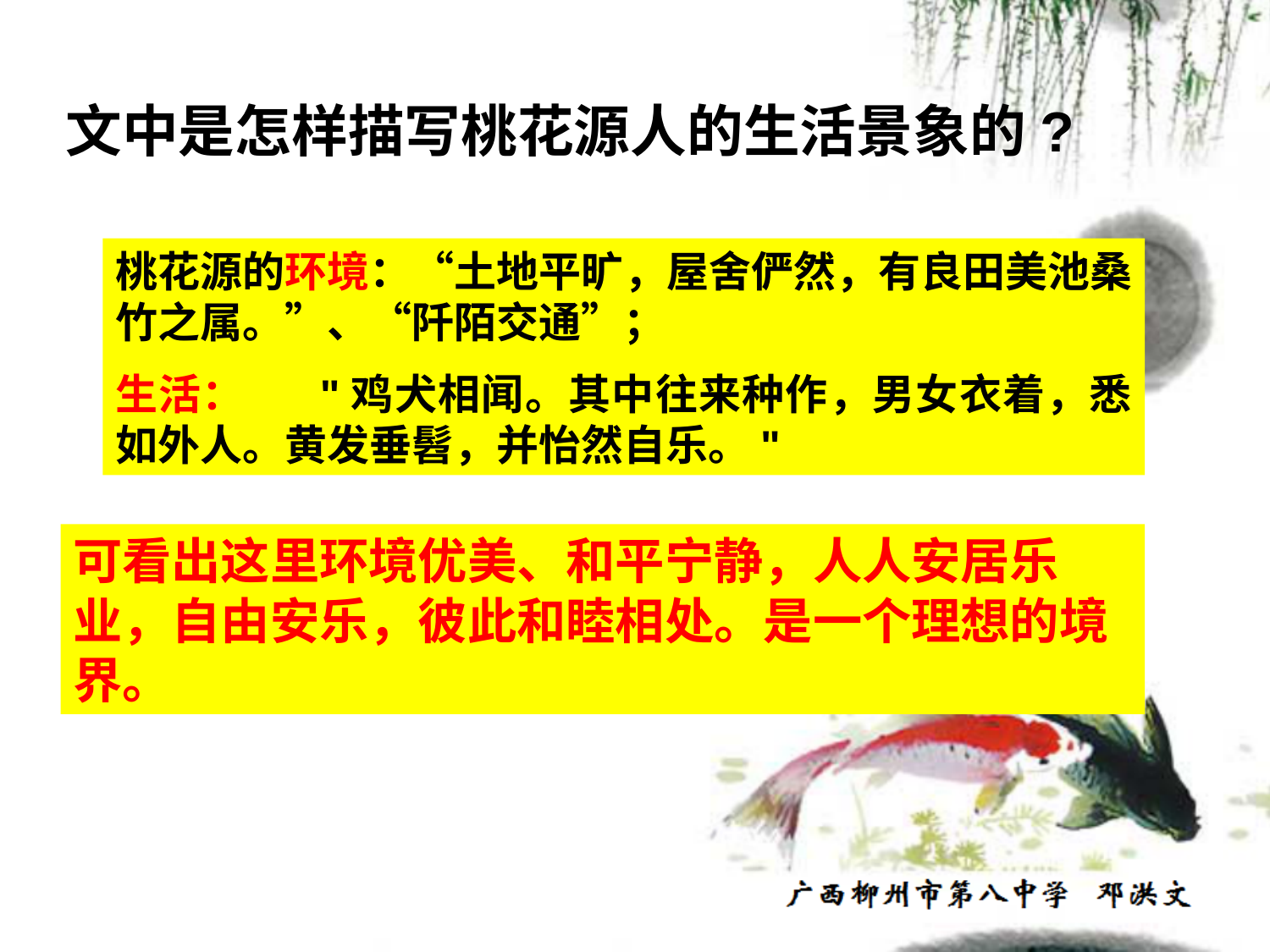

文中是怎样描写桃花源人的生活景象的?

桃花源的环境：“土地平旷，屋舍俨然，有良田美池桑竹之属。”、“阡陌交通”；
生活：      "鸡犬相闻。其中往来种作，男女衣着，悉如外人。黄发垂髫，并怡然自乐。"
可看出这里环境优美、和平宁静，人人安居乐业，自由安乐，彼此和睦相处。是一个理想的境界。